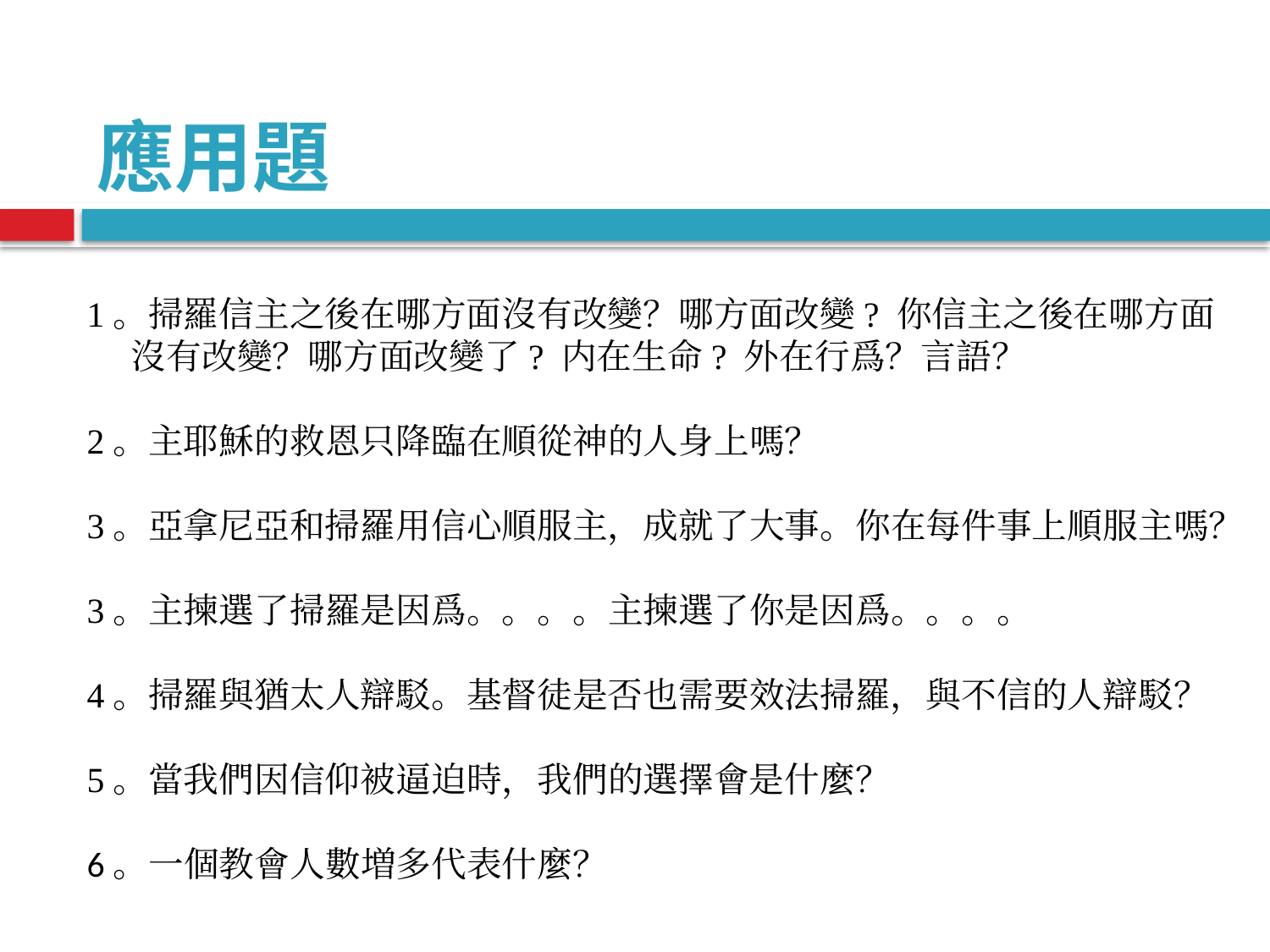

# 應用題

1。掃羅信主之後在哪方面沒有改變？哪方面改變? 你信主之後在哪方面沒有改變？哪方面改變了? 内在生命? 外在行爲？言語？

2。主耶穌的救恩只降臨在順從神的人身上嗎？

3。亞拿尼亞和掃羅用信心順服主，成就了大事。你在每件事上順服主嗎？

3。主揀選了掃羅是因爲。。。。主揀選了你是因爲。。。。

4。掃羅與猶太人辯駁。基督徒是否也需要效法掃羅，與不信的人辯駁？

5。當我們因信仰被逼迫時，我們的選擇會是什麼？

6。一個教會人數増多代表什麼？